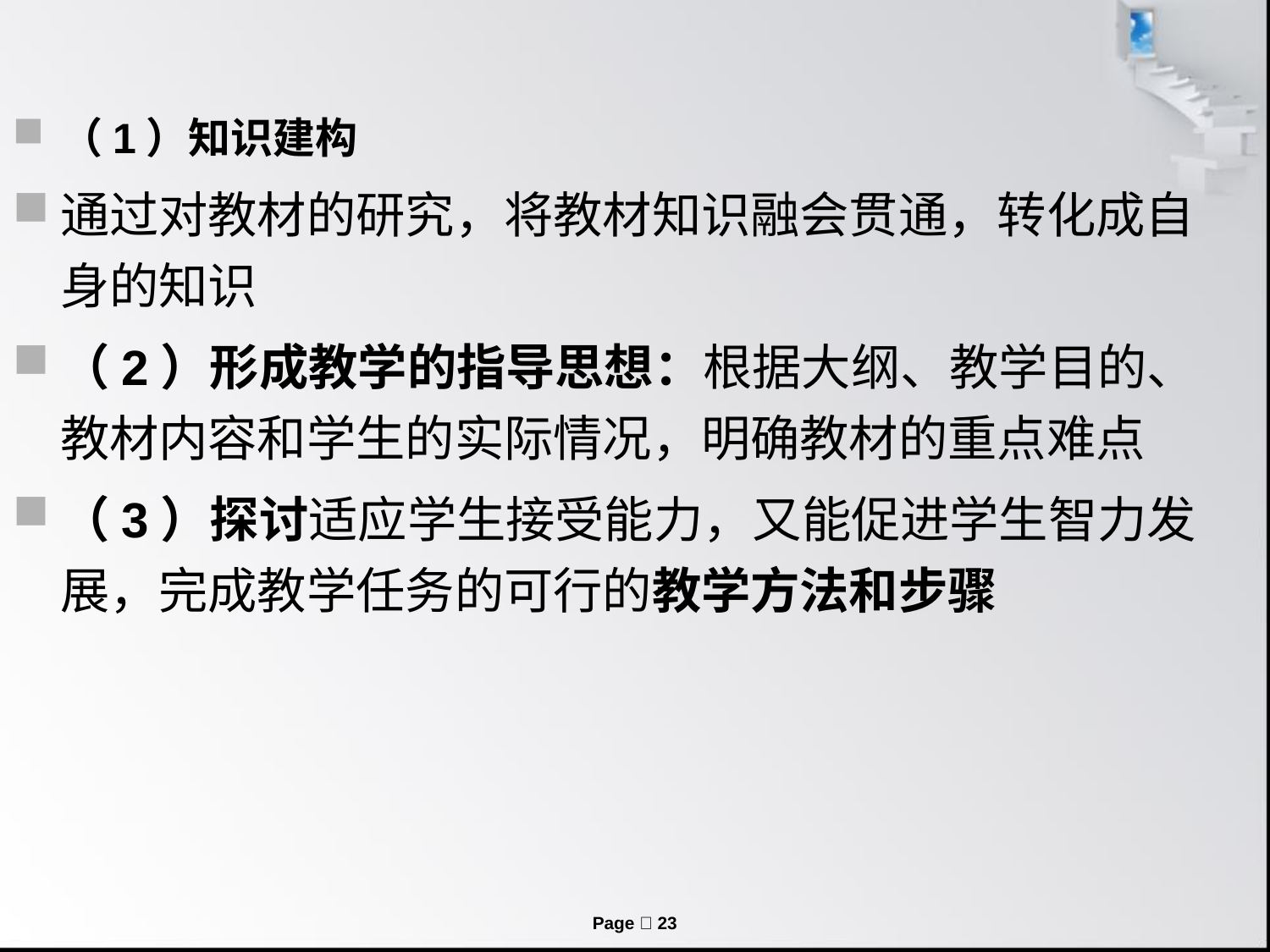

（1）知识建构
通过对教材的研究，将教材知识融会贯通，转化成自身的知识
（2）形成教学的指导思想：根据大纲、教学目的、教材内容和学生的实际情况，明确教材的重点难点
（3）探讨适应学生接受能力，又能促进学生智力发展，完成教学任务的可行的教学方法和步骤